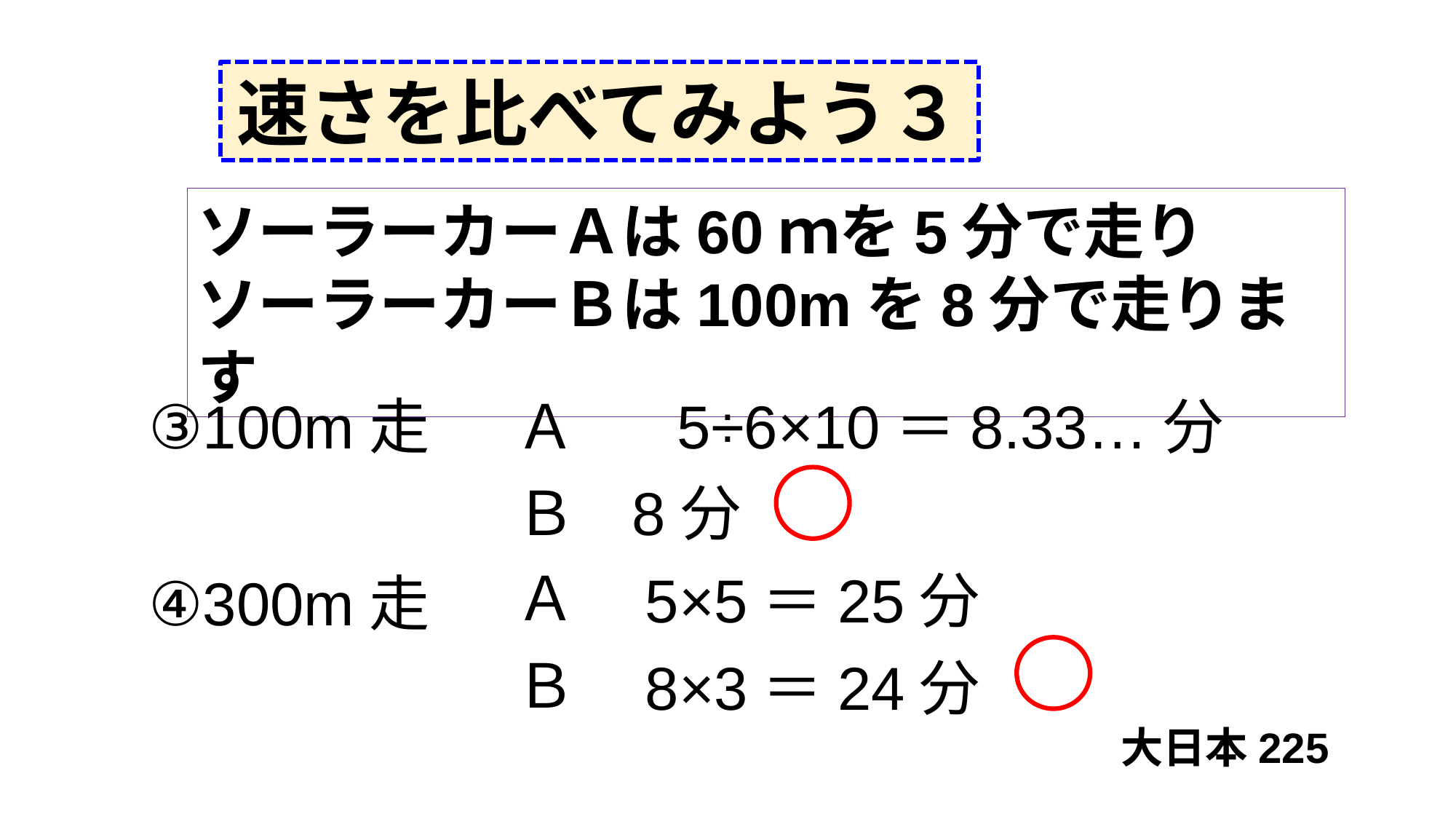

速さを比べてみよう３
ソーラーカーＡは60ｍを5分で走り
ソーラーカーＢは100mを8分で走ります
③100m走
Ａ
5÷6×10＝8.33…分

Ｂ
8分
Ａ
5×5＝25分
④300m走

Ｂ
8×3＝24分
大日本225